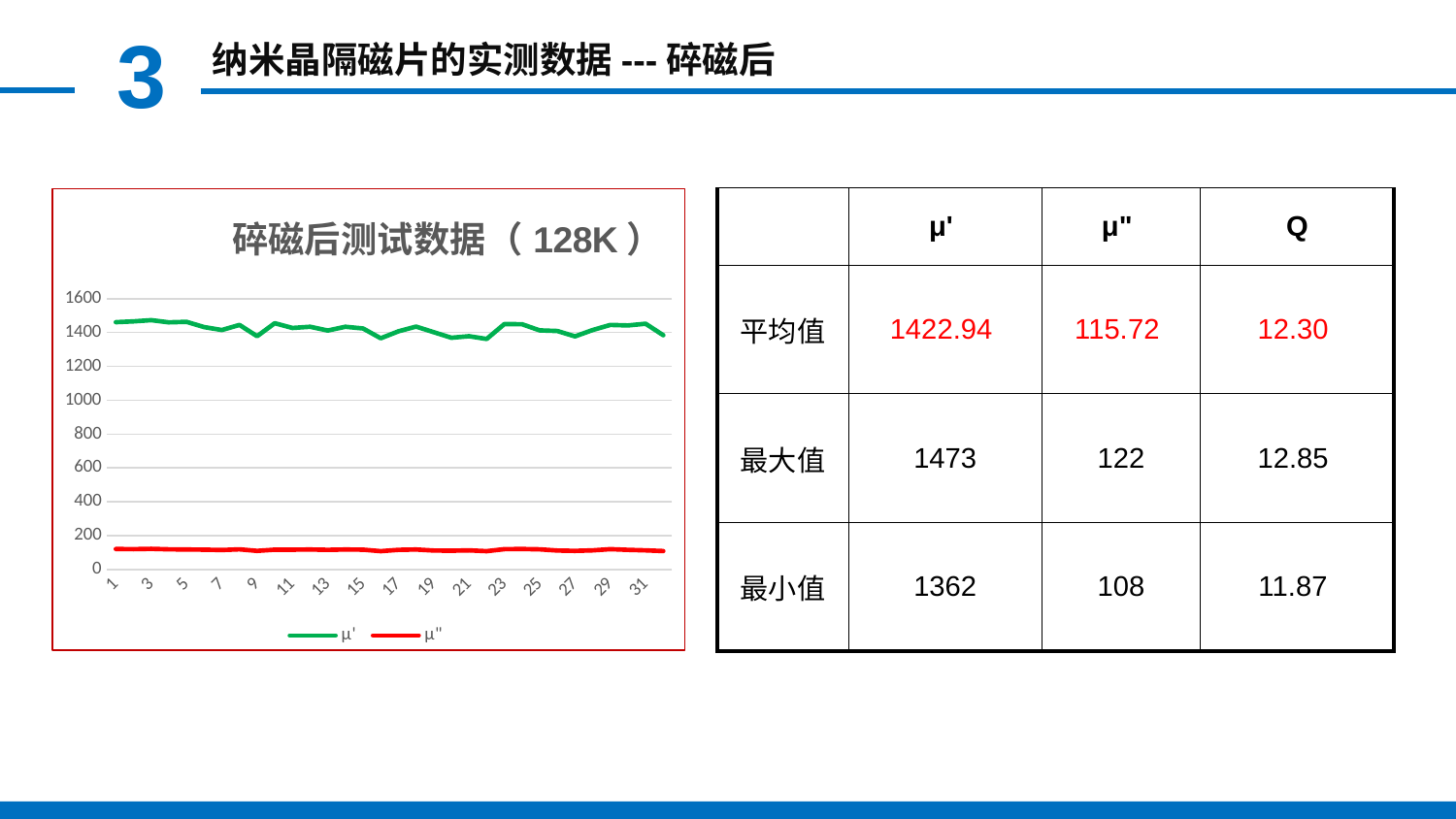

3
纳米晶隔磁片的实测数据---碎磁后

### Chart: 碎磁后测试数据（128K）

| Category | μ'  | μ"  |
|---|---|---|
|  | μ' | μ" | Q |
| --- | --- | --- | --- |
| 平均值 | 1422.94 | 115.72 | 12.30 |
| 最大值 | 1473 | 122 | 12.85 |
| 最小值 | 1362 | 108 | 11.87 |